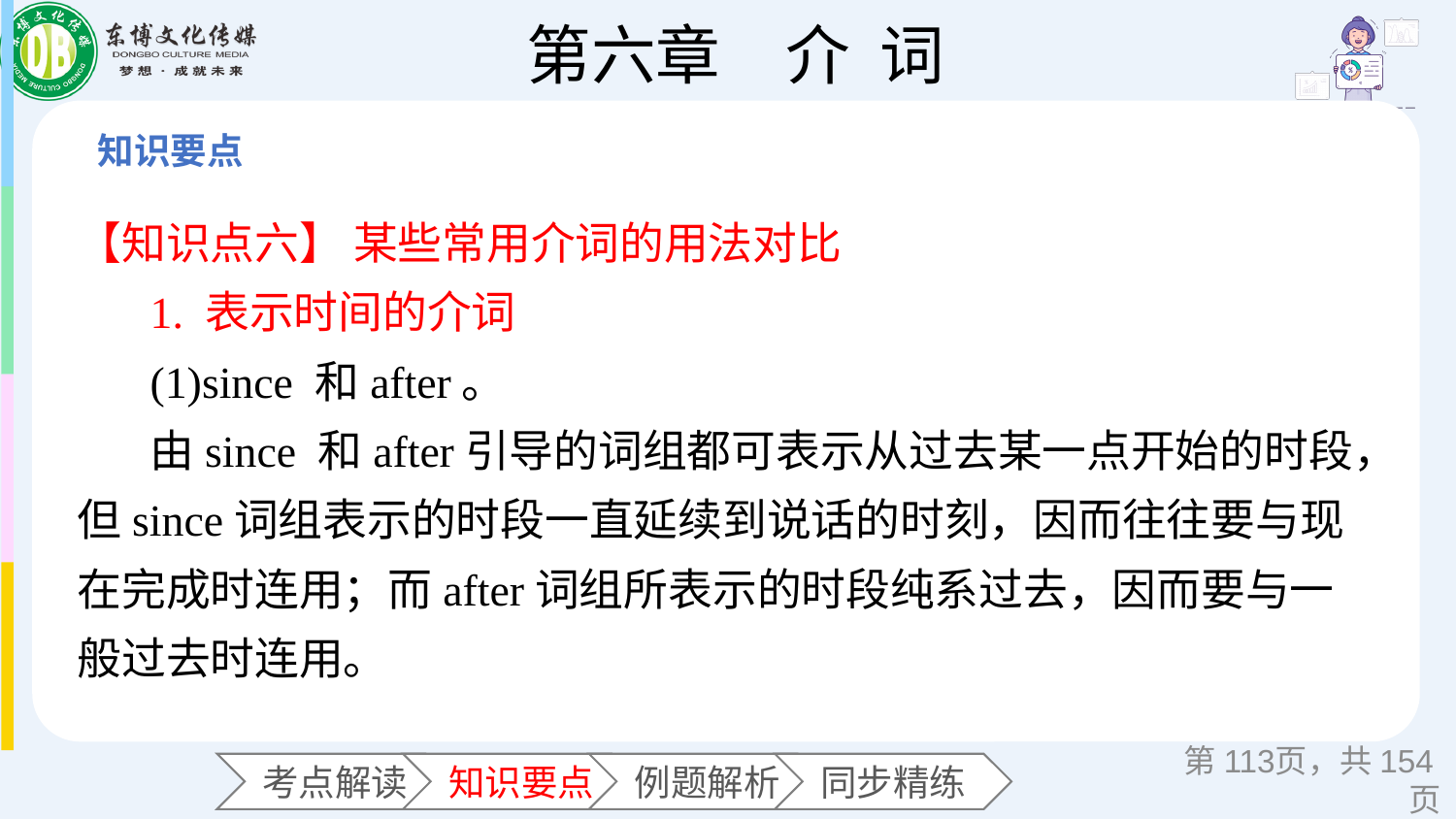

【知识点六】 某些常用介词的用法对比
1. 表示时间的介词
(1)since 和after。
由since 和after引导的词组都可表示从过去某一点开始的时段，但since词组表示的时段一直延续到说话的时刻，因而往往要与现在完成时连用；而after词组所表示的时段纯系过去，因而要与一般过去时连用。
第113页，共154页